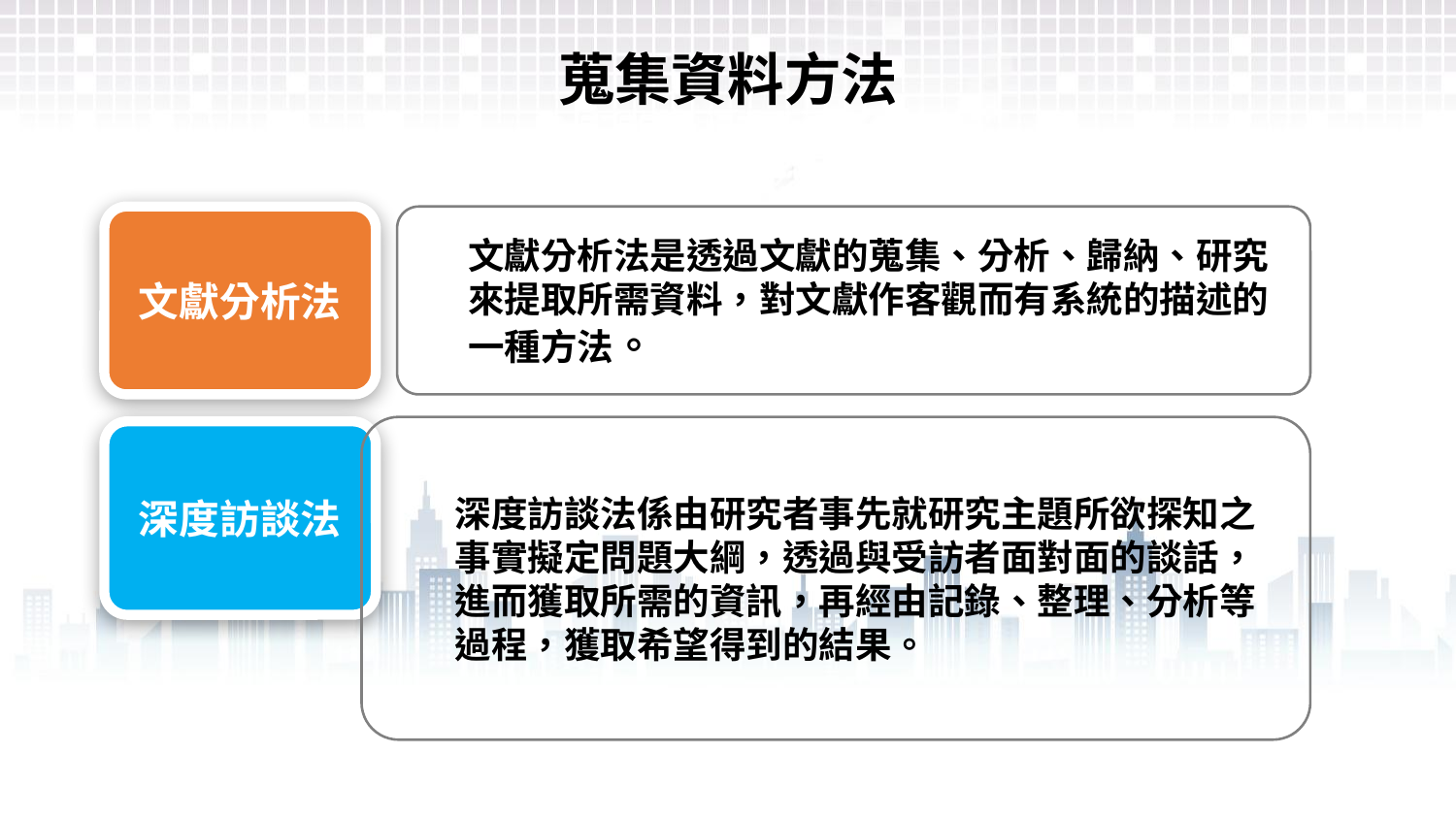

蒐集資料方法
文獻分析法
文獻分析法是透過文獻的蒐集、分析、歸納、研究來提取所需資料，對文獻作客觀而有系統的描述的一種方法。
深度訪談法係由研究者事先就研究主題所欲探知之事實擬定問題大綱，透過與受訪者面對面的談話，進而獲取所需的資訊，再經由記錄、整理、分析等過程，獲取希望得到的結果。
深度訪談法